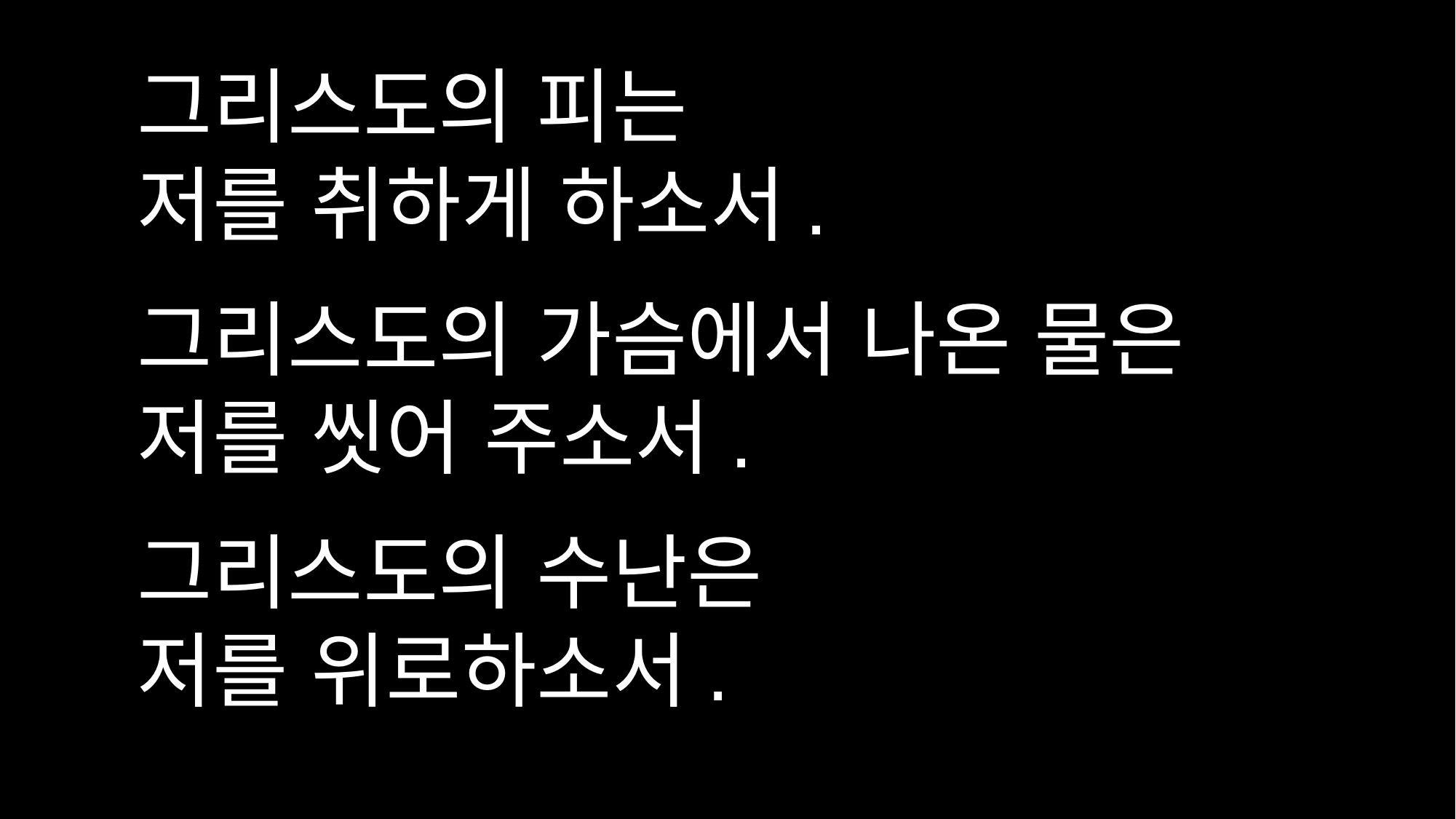

그리스도의 피는
저를 취하게 하소서.

그리스도의 가슴에서 나온 물은
저를 씻어 주소서.

그리스도의 수난은
저를 위로하소서.